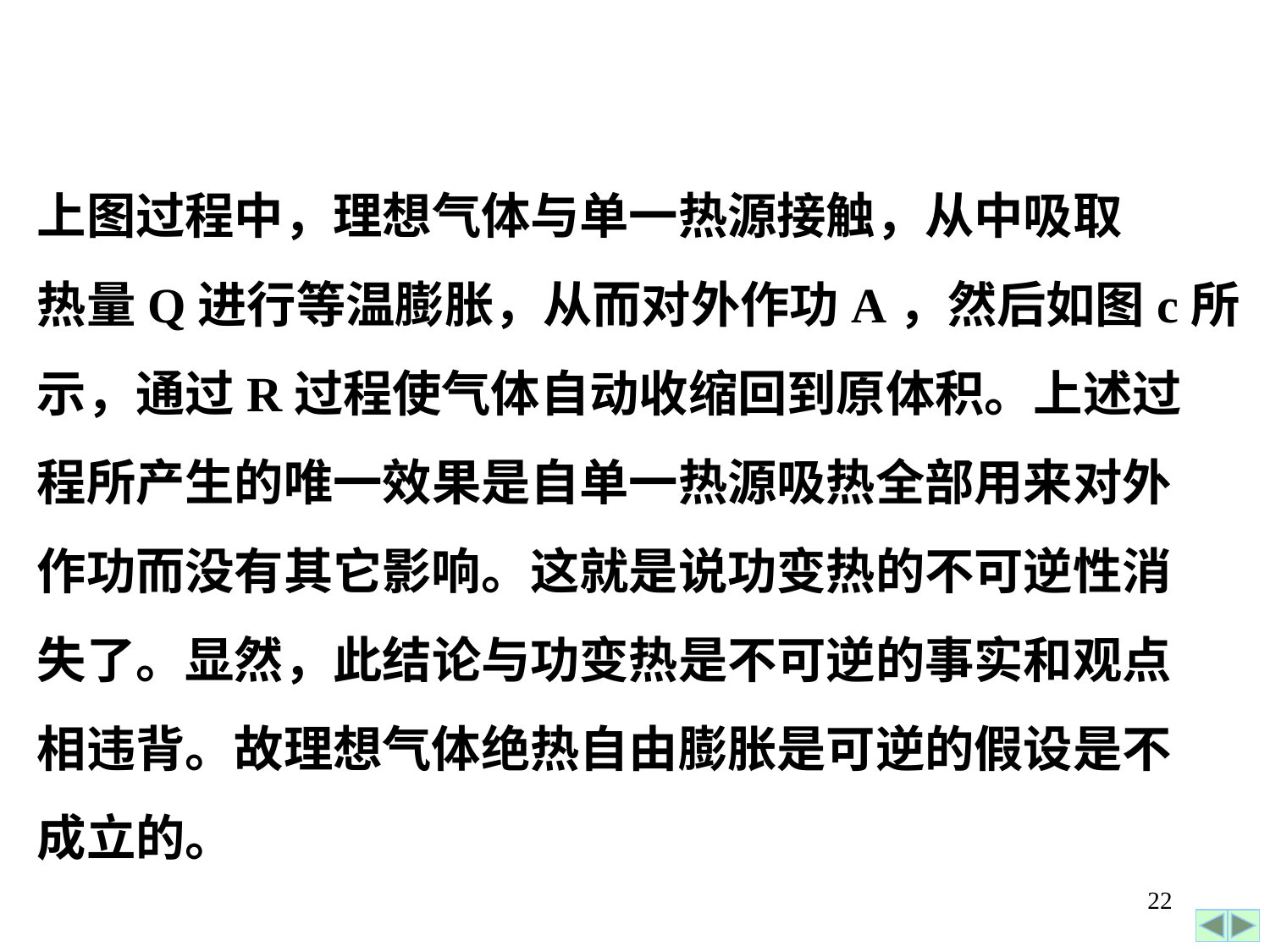

上图过程中，理想气体与单一热源接触，从中吸取
热量Q进行等温膨胀，从而对外作功A，然后如图c所
示，通过R过程使气体自动收缩回到原体积。上述过
程所产生的唯一效果是自单一热源吸热全部用来对外
作功而没有其它影响。这就是说功变热的不可逆性消
失了。显然，此结论与功变热是不可逆的事实和观点
相违背。故理想气体绝热自由膨胀是可逆的假设是不
成立的。
22